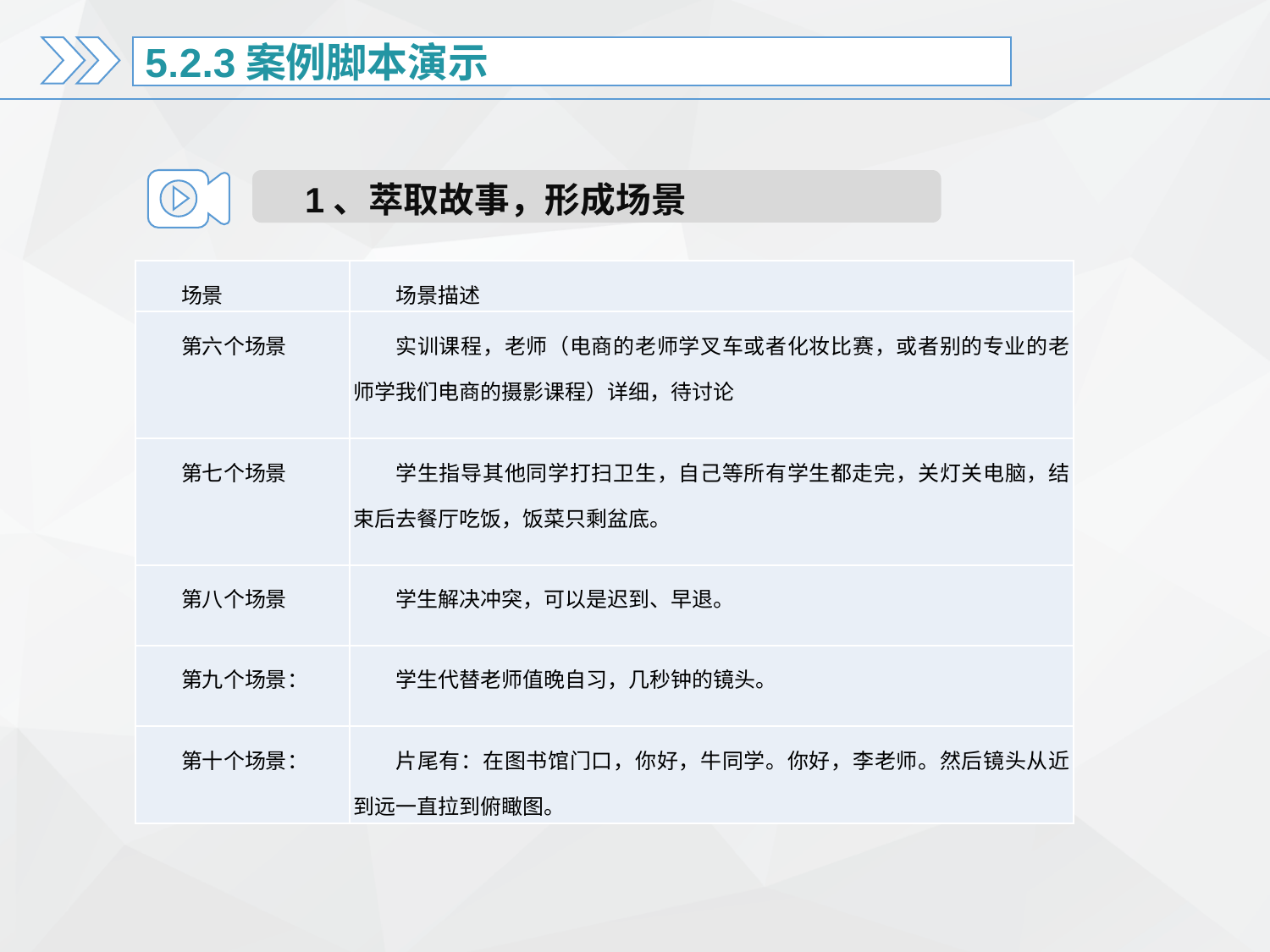

5.2.3案例脚本演示

1、萃取故事，形成场景
| 场景 | 场景描述 |
| --- | --- |
| 第六个场景 | 实训课程，老师（电商的老师学叉车或者化妆比赛，或者别的专业的老师学我们电商的摄影课程）详细，待讨论 |
| 第七个场景 | 学生指导其他同学打扫卫生，自己等所有学生都走完，关灯关电脑，结束后去餐厅吃饭，饭菜只剩盆底。 |
| 第八个场景 | 学生解决冲突，可以是迟到、早退。 |
| 第九个场景： | 学生代替老师值晚自习，几秒钟的镜头。 |
| 第十个场景： | 片尾有：在图书馆门口，你好，牛同学。你好，李老师。然后镜头从近到远一直拉到俯瞰图。 |